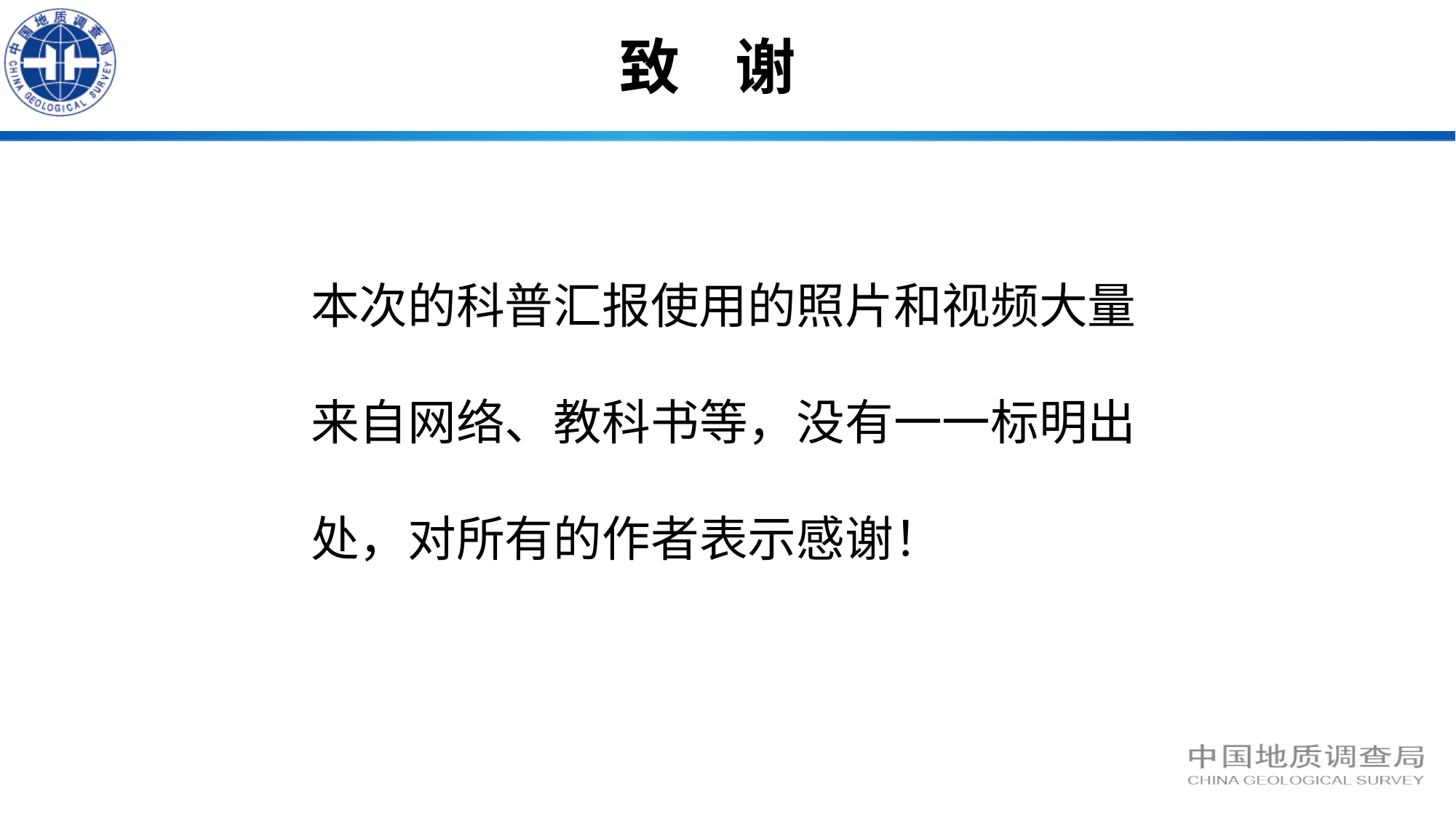

致    谢
本次的科普汇报使用的照片和视频大量来自网络、教科书等，没有一一标明出处，对所有的作者表示感谢！